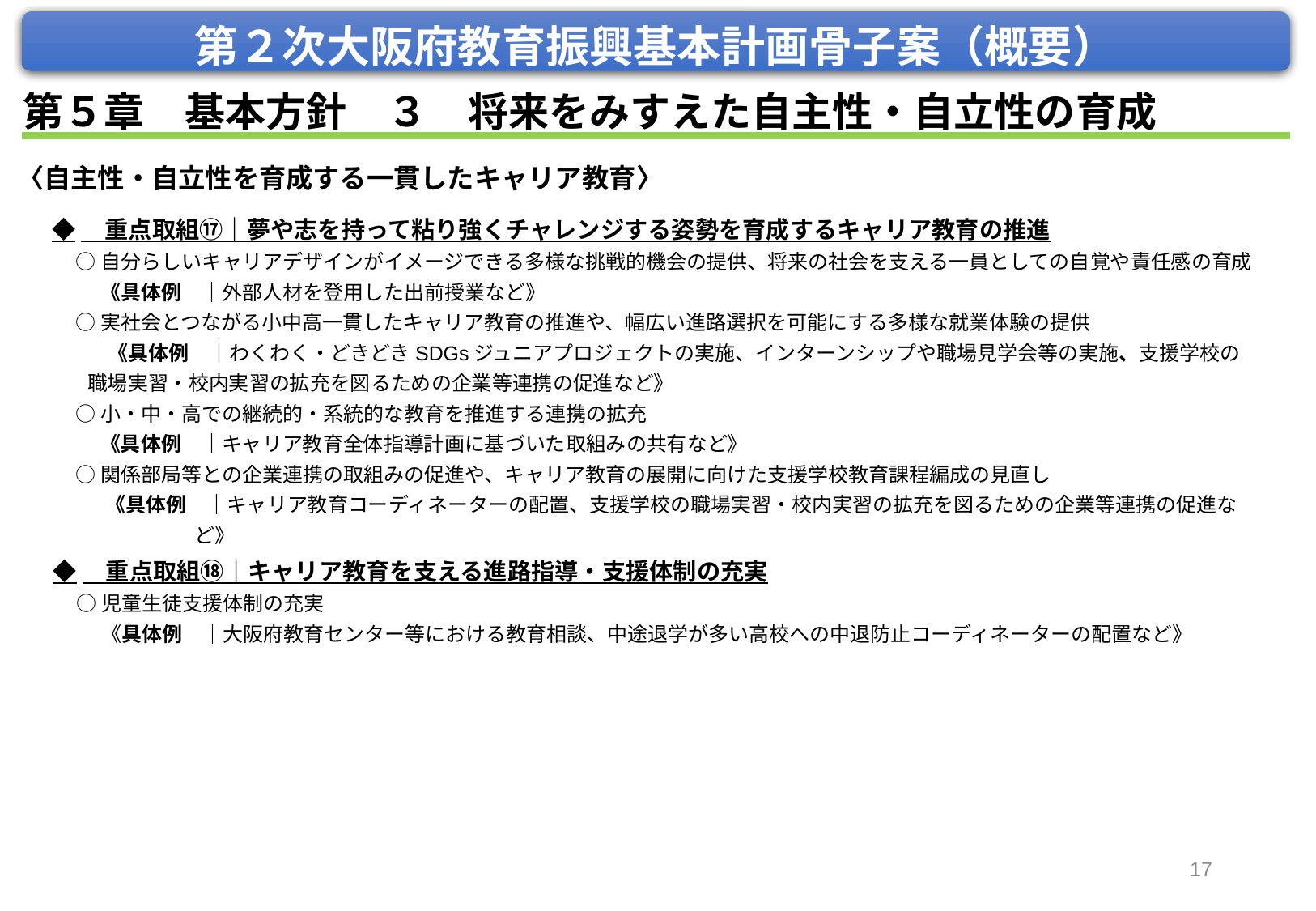

第２次大阪府教育振興基本計画骨子案（概要）
第５章　基本方針　３　将来をみすえた自主性・自立性の育成
〈自主性・自立性を育成する一貫したキャリア教育〉

◆　重点取組⑰｜夢や志を持って粘り強くチャレンジする姿勢を育成するキャリア教育の推進
○自分らしいキャリアデザインがイメージできる多様な挑戦的機会の提供、将来の社会を支える一員としての自覚や責任感の育成
　 《具体例　｜外部人材を登用した出前授業など》
○実社会とつながる小中高一貫したキャリア教育の推進や、幅広い進路選択を可能にする多様な就業体験の提供
　《具体例　｜わくわく・どきどきSDGsジュニアプロジェクトの実施、インターンシップや職場見学会等の実施、支援学校の職場実習・校内実習の拡充を図るための企業等連携の促進など》
○小・中・高での継続的・系統的な教育を推進する連携の拡充
　 《具体例　｜キャリア教育全体指導計画に基づいた取組みの共有など》
○関係部局等との企業連携の取組みの促進や、キャリア教育の展開に向けた支援学校教育課程編成の見直し
 　《具体例　｜キャリア教育コーディネーターの配置、支援学校の職場実習・校内実習の拡充を図るための企業等連携の促進など》

◆　重点取組⑱｜キャリア教育を支える進路指導・支援体制の充実
○児童生徒支援体制の充実
　 《具体例　｜大阪府教育センター等における教育相談、中途退学が多い高校への中退防止コーディネーターの配置など》

17